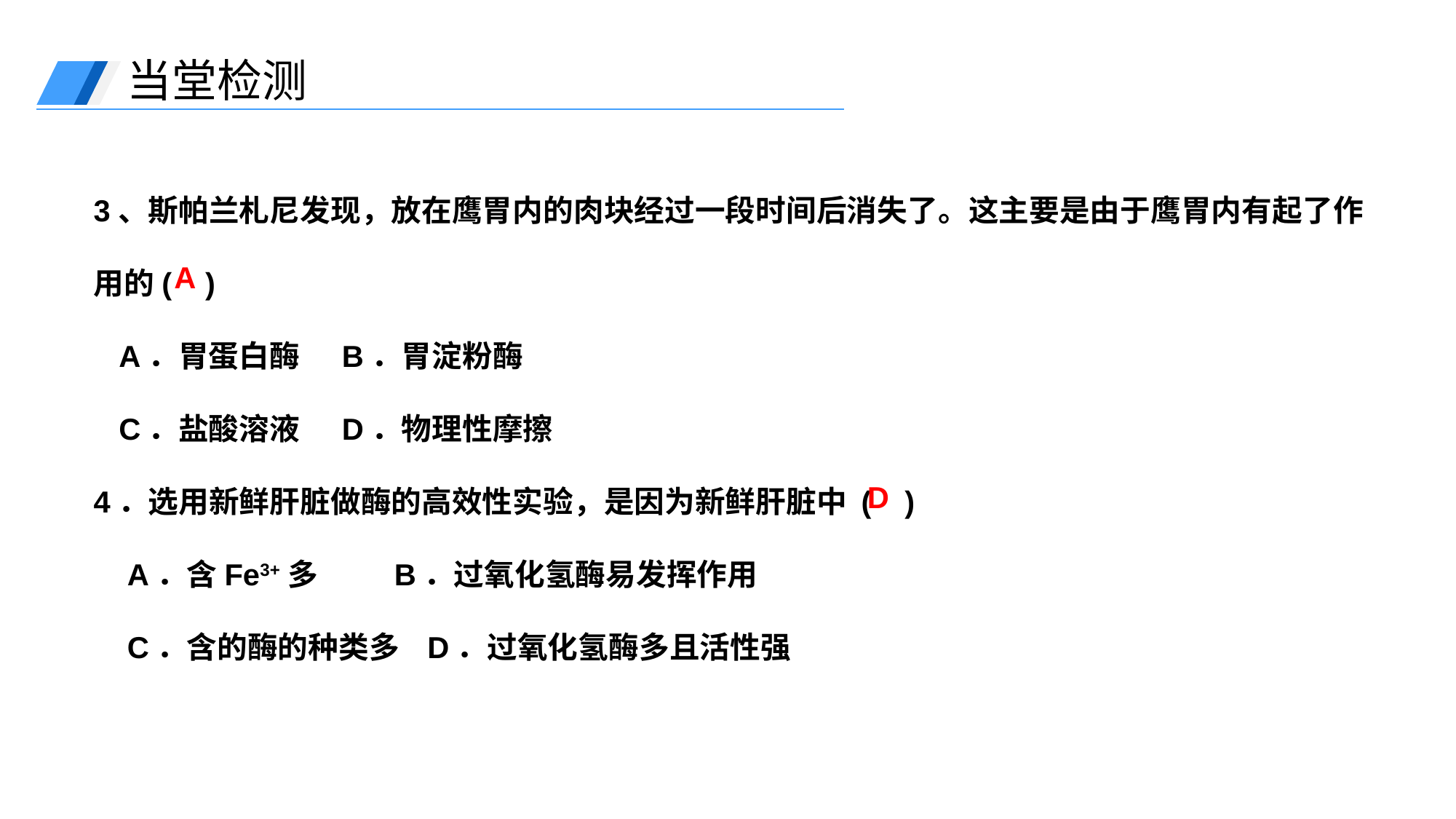

当堂检测

3、斯帕兰札尼发现，放在鹰胃内的肉块经过一段时间后消失了。这主要是由于鹰胃内有起了作用的(    )
   A．胃蛋白酶     B．胃淀粉酶
   C．盐酸溶液     D．物理性摩擦
4．选用新鲜肝脏做酶的高效性实验，是因为新鲜肝脏中 (    )
    A．含Fe3+多          B．过氧化氢酶易发挥作用
    C．含的酶的种类多   D．过氧化氢酶多且活性强
A
D